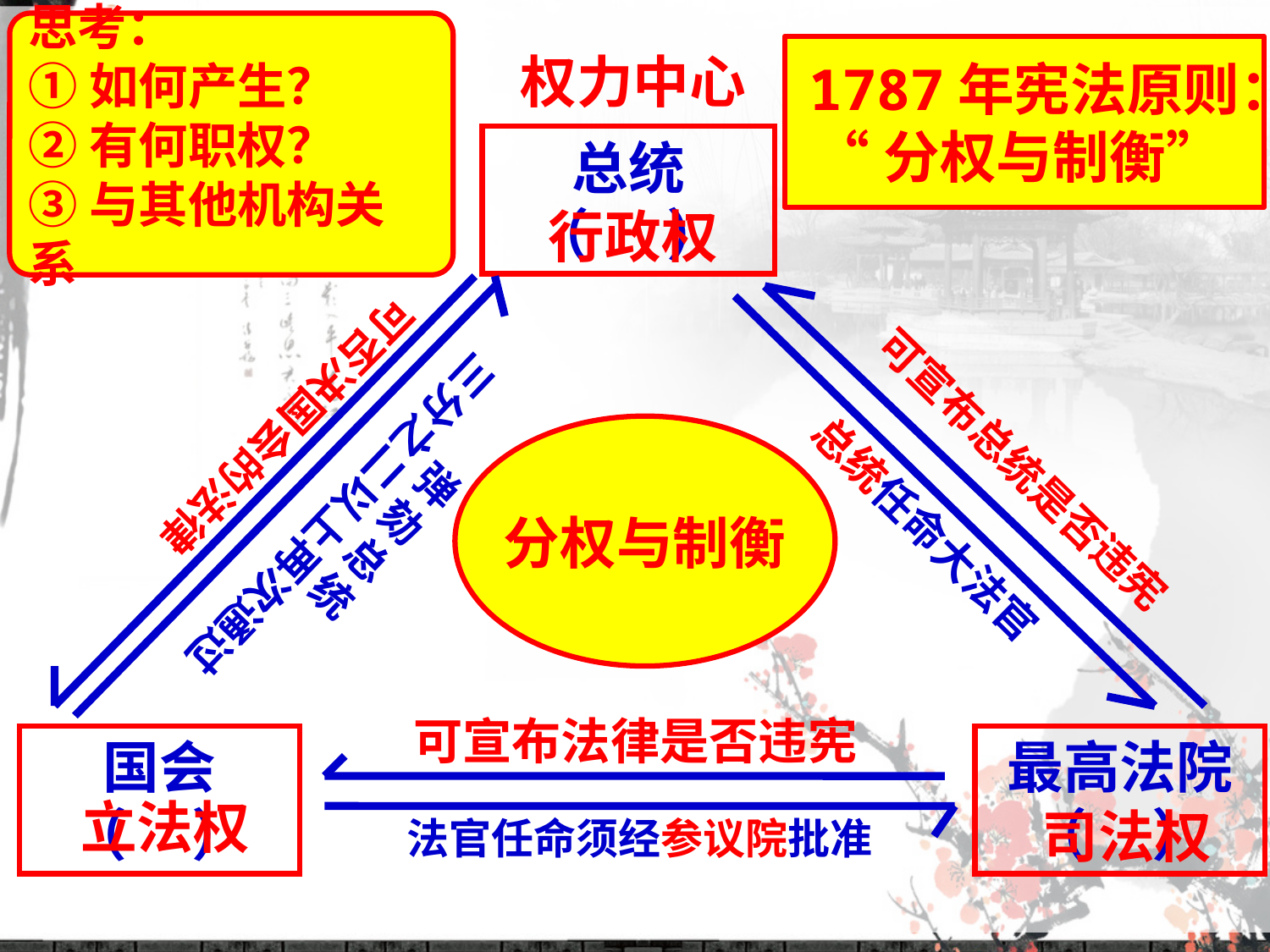

思考：
①如何产生？
②有何职权？
③与其他机构关系
1787年宪法原则：
“分权与制衡”
权力中心

总统
（      ）
行政权
可否决国会的法律
三分之二以上再次通过
可宣布总统是否违宪

总统任命大法官
分权与制衡
弹劾总统
可宣布法律是否违宪
国会
（     ）
最高法院
（     ）

立法权
司法权
法官任命须经参议院批准